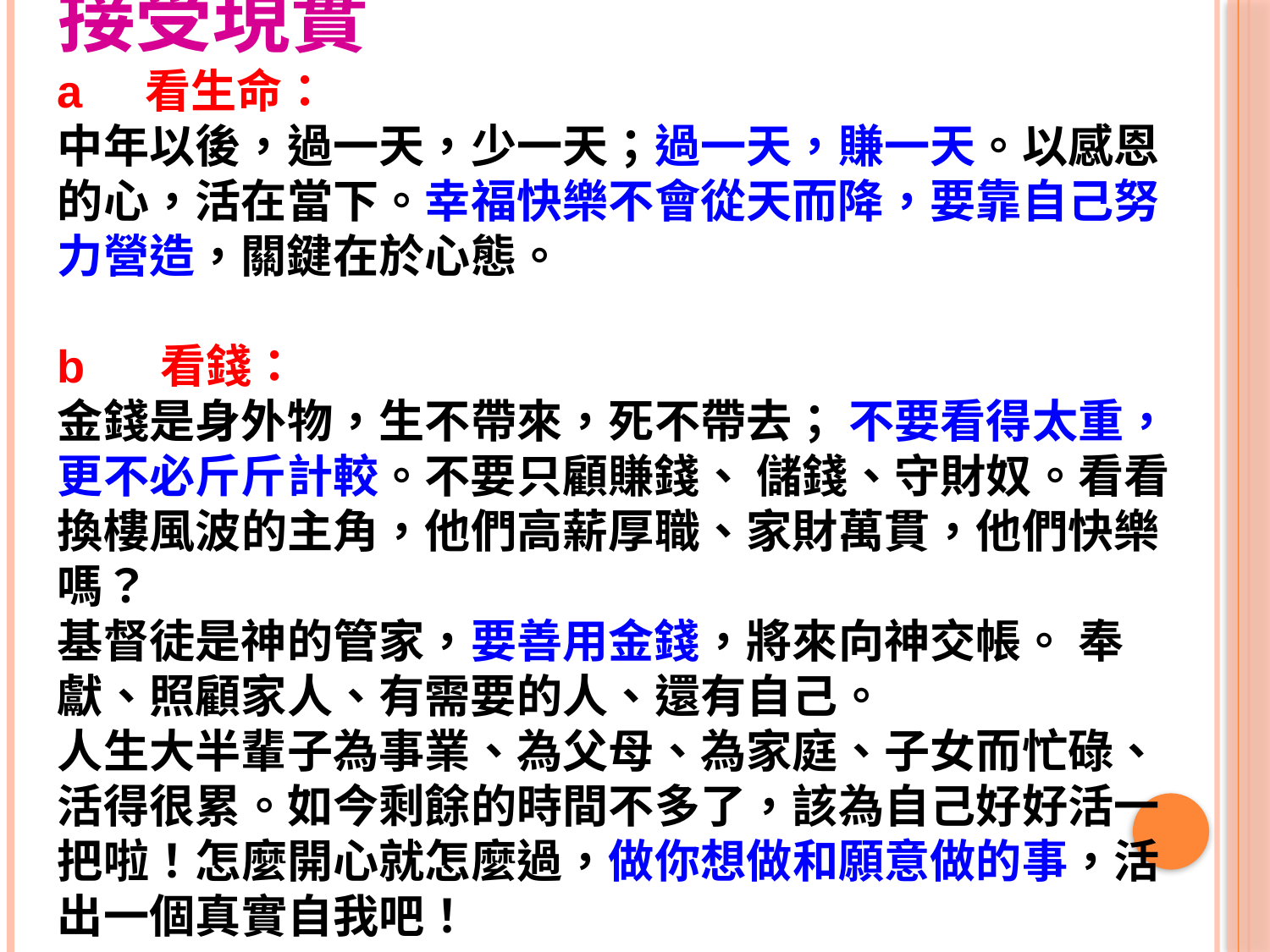

接受現實
a    看生命：
中年以後，過一天，少一天；過一天，賺一天。以感恩的心，活在當下。幸福快樂不會從天而降，要靠自己努力營造，關鍵在於心態。

b     看錢：
金錢是身外物，生不帶來，死不帶去； 不要看得太重，更不必斤斤計較。不要只顧賺錢、 儲錢、守財奴。看看換樓風波的主角，他們高薪厚職、家財萬貫，他們快樂嗎？
基督徒是神的管家，要善用金錢，將來向神交帳。 奉獻、照顧家人、有需要的人、還有自己。
人生大半輩子為事業、為父母、為家庭、子女而忙碌、活得很累。如今剩餘的時間不多了，該為自己好好活一把啦！怎麼開心就怎麼過，做你想做和願意做的事，活出一個真實自我吧！